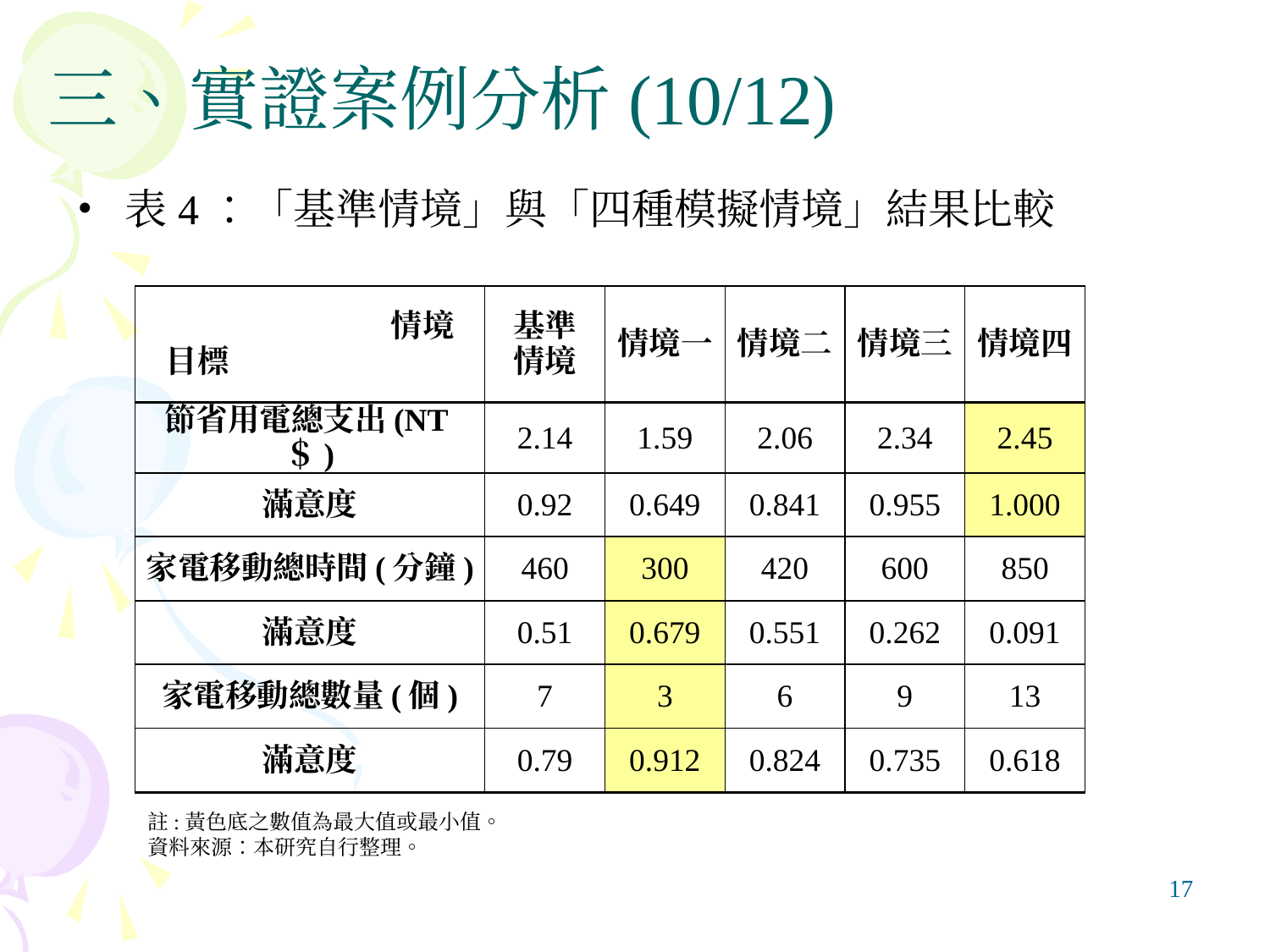

# 三、實證案例分析(10/12)
表4：「基準情境」與「四種模擬情境」結果比較
| 情境 目標 | 基準 情境 | 情境一 | 情境二 | 情境三 | 情境四 |
| --- | --- | --- | --- | --- | --- |
| 節省用電總支出(NT＄) | 2.14 | 1.59 | 2.06 | 2.34 | 2.45 |
| 滿意度 | 0.92 | 0.649 | 0.841 | 0.955 | 1.000 |
| 家電移動總時間(分鐘) | 460 | 300 | 420 | 600 | 850 |
| 滿意度 | 0.51 | 0.679 | 0.551 | 0.262 | 0.091 |
| 家電移動總數量(個) | 7 | 3 | 6 | 9 | 13 |
| 滿意度 | 0.79 | 0.912 | 0.824 | 0.735 | 0.618 |
註:黃色底之數值為最大值或最小值。
資料來源：本研究自行整理。
17